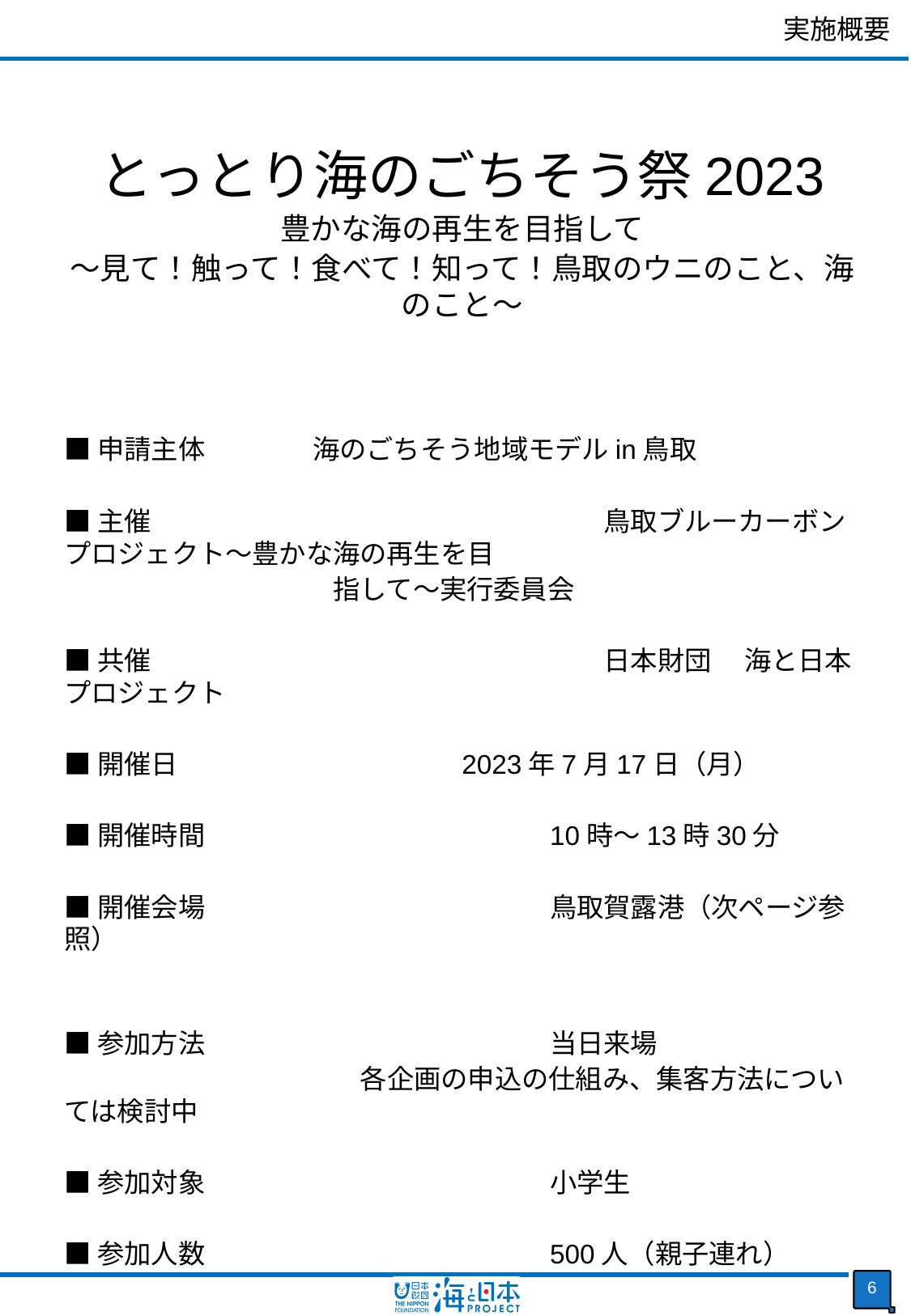

実施概要
とっとり海のごちそう祭2023
豊かな海の再生を目指して
～見て！触って！食べて！知って！鳥取のウニのこと、海のこと～

■申請主体　　　　海のごちそう地域モデルin鳥取

■主催				　　鳥取ブルーカーボンプロジェクト～豊かな海の再生を目
　　　　　　　　　　指して～実行委員会

■共催				　　日本財団 　海と日本プロジェクト

■開催日			　2023年7月17日（月）

■開催時間			10時～13時30分

■開催会場			鳥取賀露港（次ページ参照）

■参加方法			当日来場
　　　　　　　　　　　各企画の申込の仕組み、集客方法については検討中

■参加対象			小学生

■参加人数			500人（親子連れ）
6